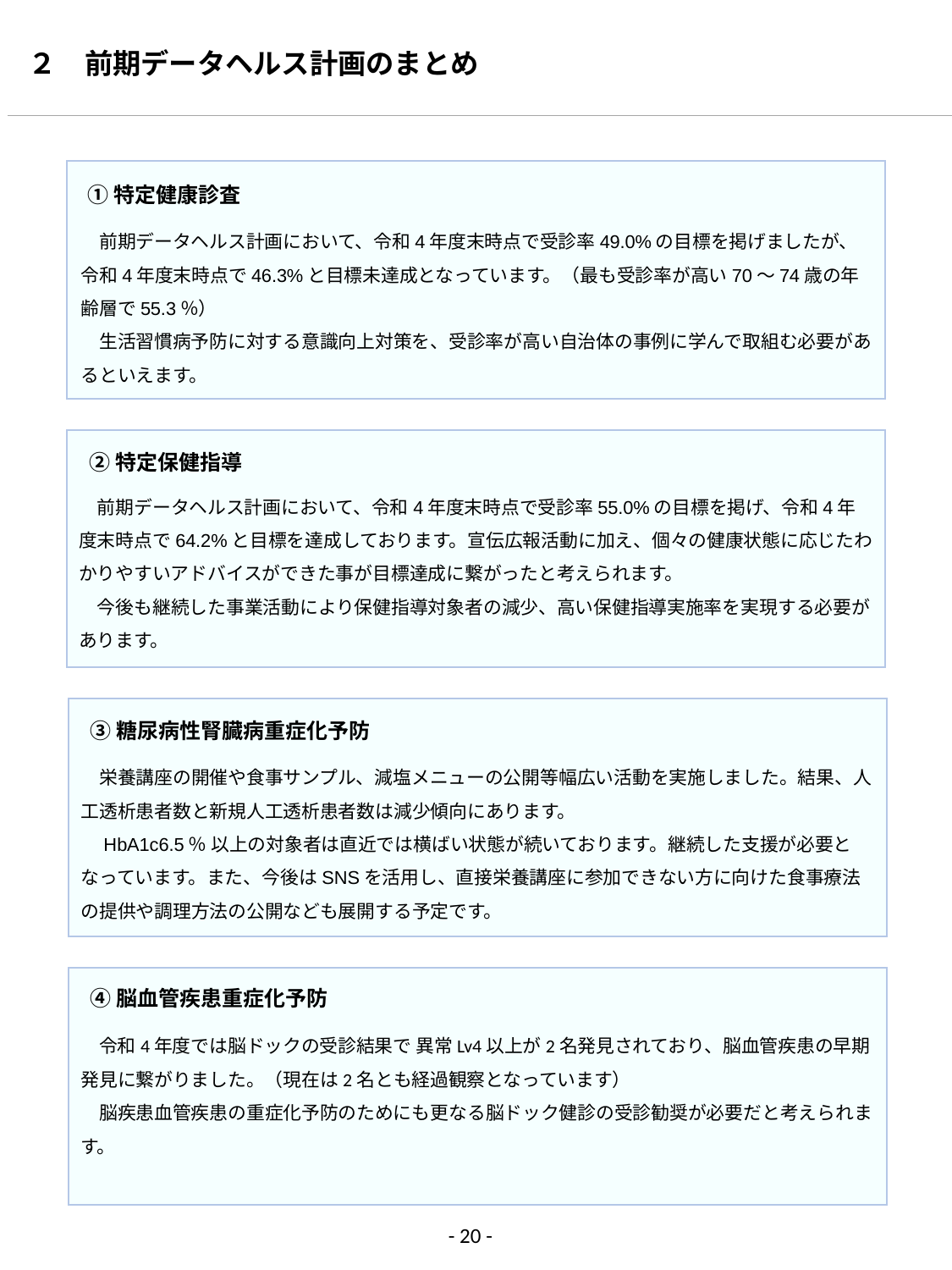

２　前期データヘルス計画のまとめ

①特定健康診査
　前期データヘルス計画において、令和4年度末時点で受診率49.0%の目標を掲げましたが、令和4年度末時点で46.3%と目標未達成となっています。（最も受診率が高い70～74歳の年齢層で55.3％）
　生活習慣病予防に対する意識向上対策を、受診率が高い自治体の事例に学んで取組む必要があるといえます。

②特定保健指導
　前期データヘルス計画において、令和4年度末時点で受診率55.0%の目標を掲げ、令和4年度末時点で64.2%と目標を達成しております。宣伝広報活動に加え、個々の健康状態に応じたわかりやすいアドバイスができた事が目標達成に繋がったと考えられます。
　今後も継続した事業活動により保健指導対象者の減少、高い保健指導実施率を実現する必要があります。

③糖尿病性腎臓病重症化予防
　栄養講座の開催や食事サンプル、減塩メニューの公開等幅広い活動を実施しました。結果、人工透析患者数と新規人工透析患者数は減少傾向にあります。
　HbA1c6.5％ 以上の対象者は直近では横ばい状態が続いております。継続した支援が必要となっています。また、今後はSNSを活用し、直接栄養講座に参加できない方に向けた食事療法の提供や調理方法の公開なども展開する予定です。

④脳血管疾患重症化予防
　令和4年度では脳ドックの受診結果で 異常Lv4以上が2名発見されており、脳血管疾患の早期発見に繋がりました。（現在は2名とも経過観察となっています）
　脳疾患血管疾患の重症化予防のためにも更なる脳ドック健診の受診勧奨が必要だと考えられます。
- 20 -